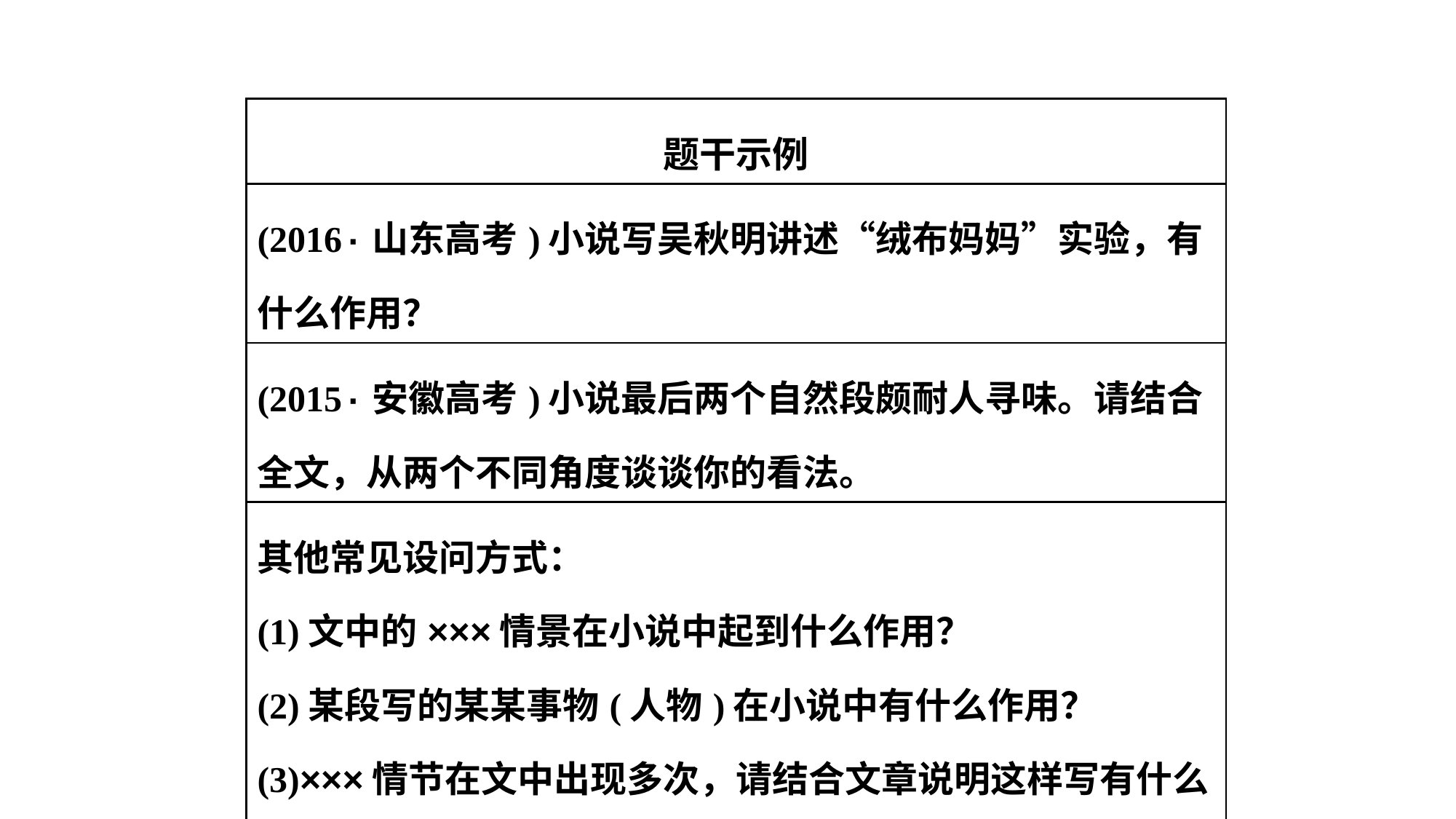

| 题干示例 |
| --- |
| (2016·山东高考)小说写吴秋明讲述“绒布妈妈”实验，有什么作用？ |
| (2015·安徽高考)小说最后两个自然段颇耐人寻味。请结合全文，从两个不同角度谈谈你的看法。 |
| 其他常见设问方式： (1)文中的×××情景在小说中起到什么作用？ (2)某段写的某某事物(人物)在小说中有什么作用？ (3)×××情节在文中出现多次，请结合文章说明这样写有什么效果。 |